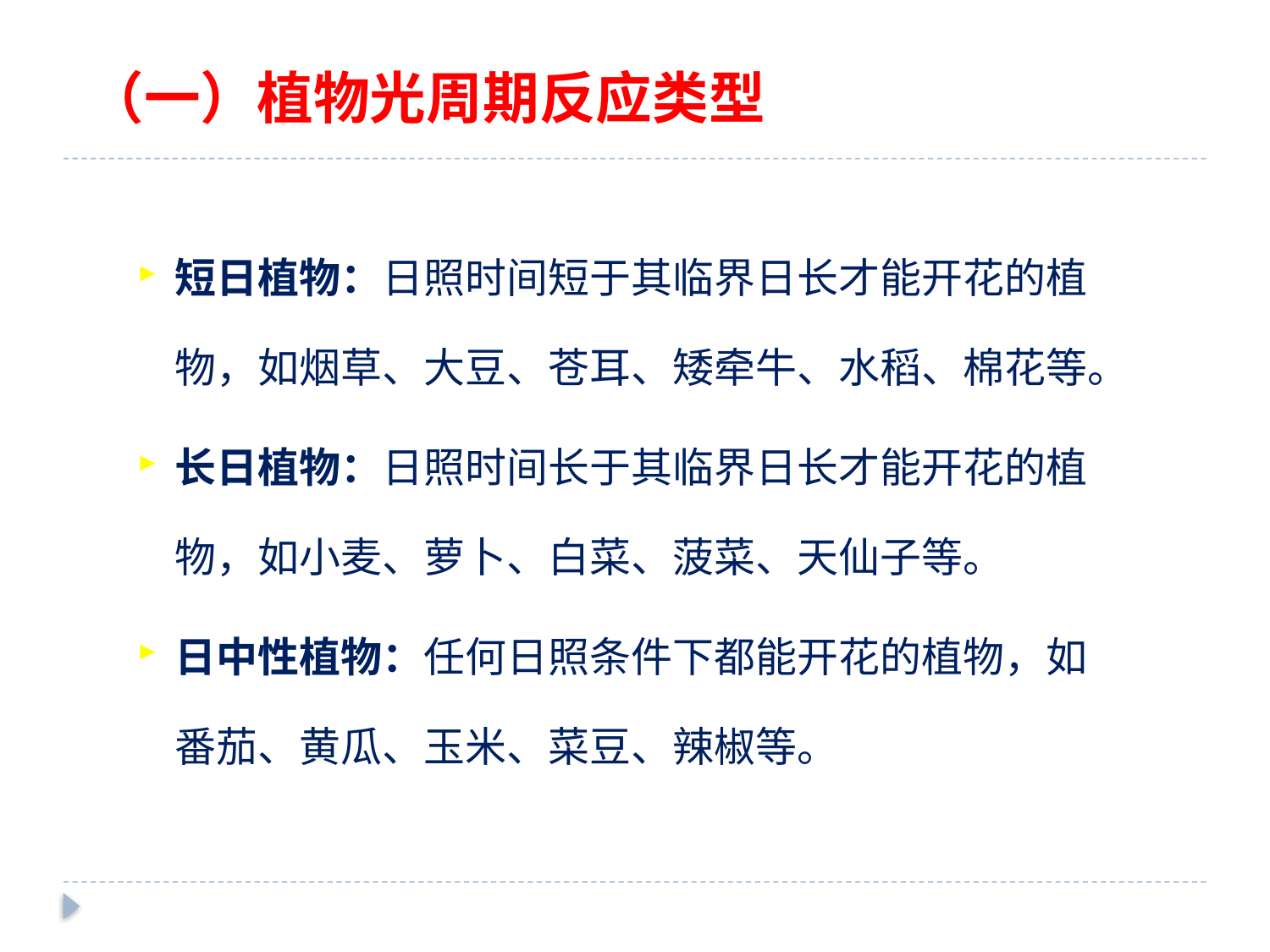

# （一）植物光周期反应类型
短日植物：日照时间短于其临界日长才能开花的植物，如烟草、大豆、苍耳、矮牵牛、水稻、棉花等。
长日植物：日照时间长于其临界日长才能开花的植物，如小麦、萝卜、白菜、菠菜、天仙子等。
日中性植物：任何日照条件下都能开花的植物，如番茄、黄瓜、玉米、菜豆、辣椒等。